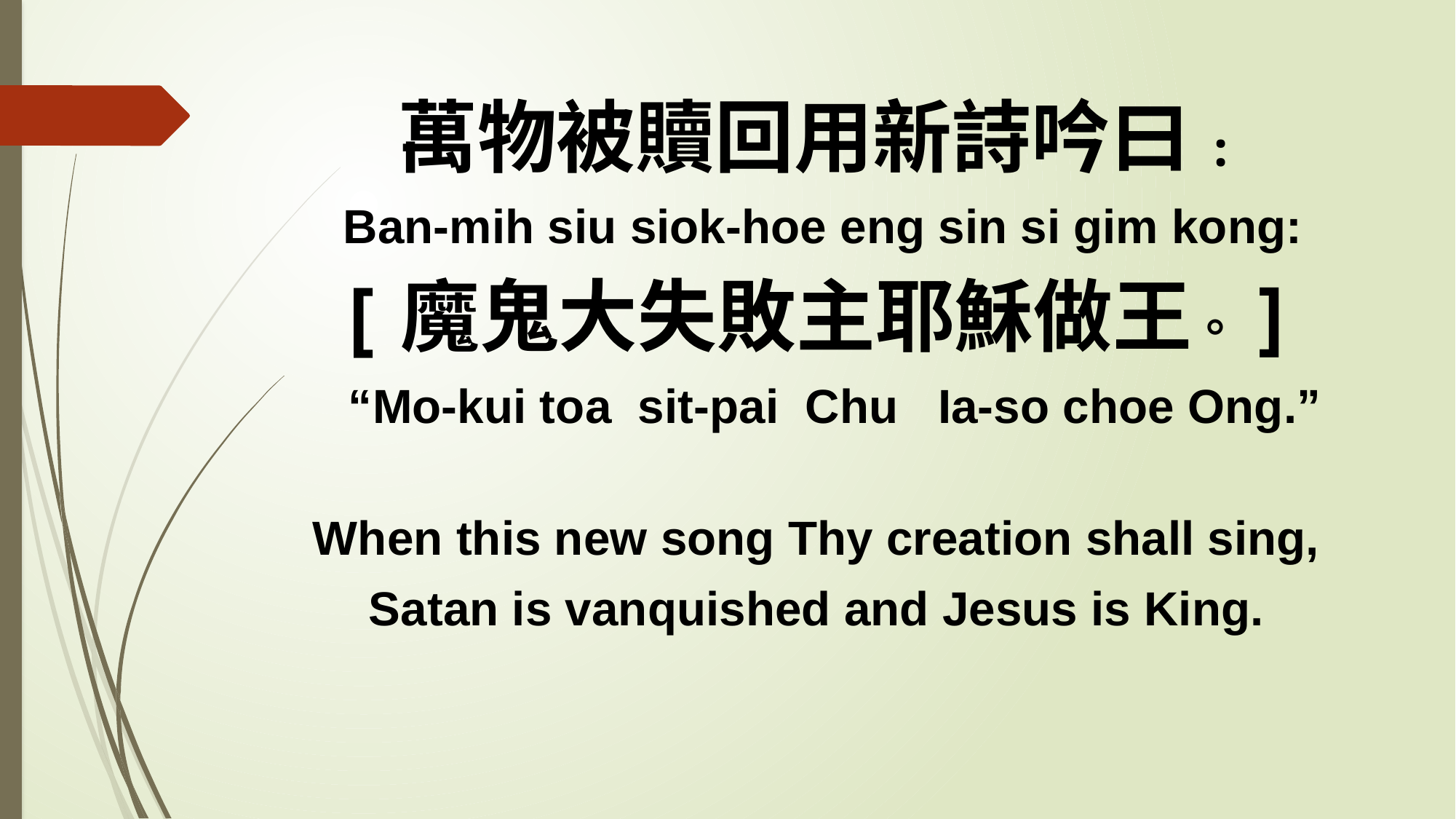

萬物被贖回用新詩吟曰:
 Ban-mih siu siok-hoe eng sin si gim kong:
[魔鬼大失敗主耶穌做王。]
    “Mo-kui toa  sit-pai  Chu   Ia-so choe Ong.”

When this new song Thy creation shall sing,
Satan is vanquished and Jesus is King.